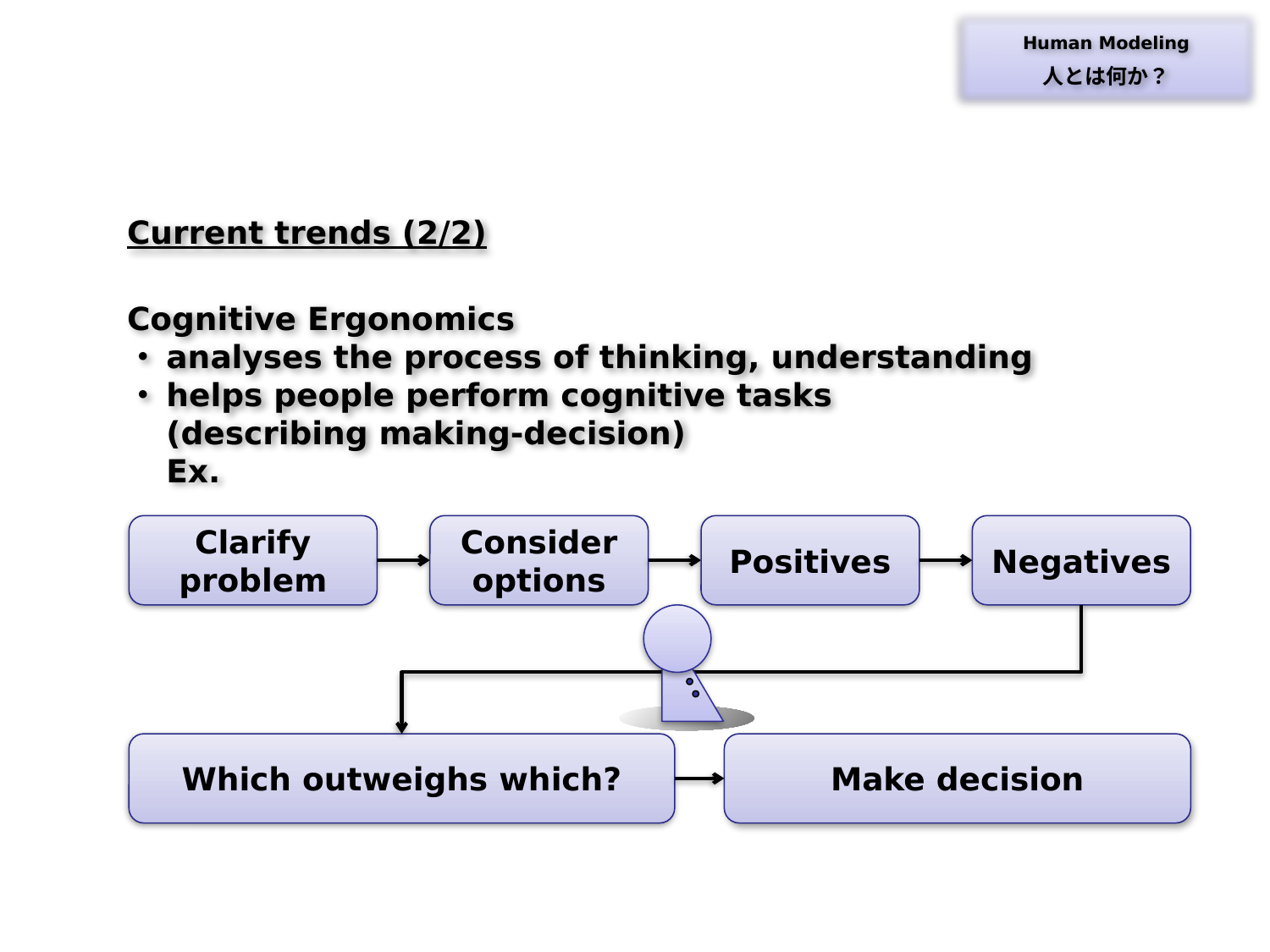

Human Modeling
人とは何か？
Current trends (2/2)
Cognitive Ergonomics
・analyses the process of thinking, understanding
・helps people perform cognitive tasks
　(describing making-decision)
　Ex.
Clarify problem
Negatives
Consider options
Positives

Which outweighs which?
Make decision